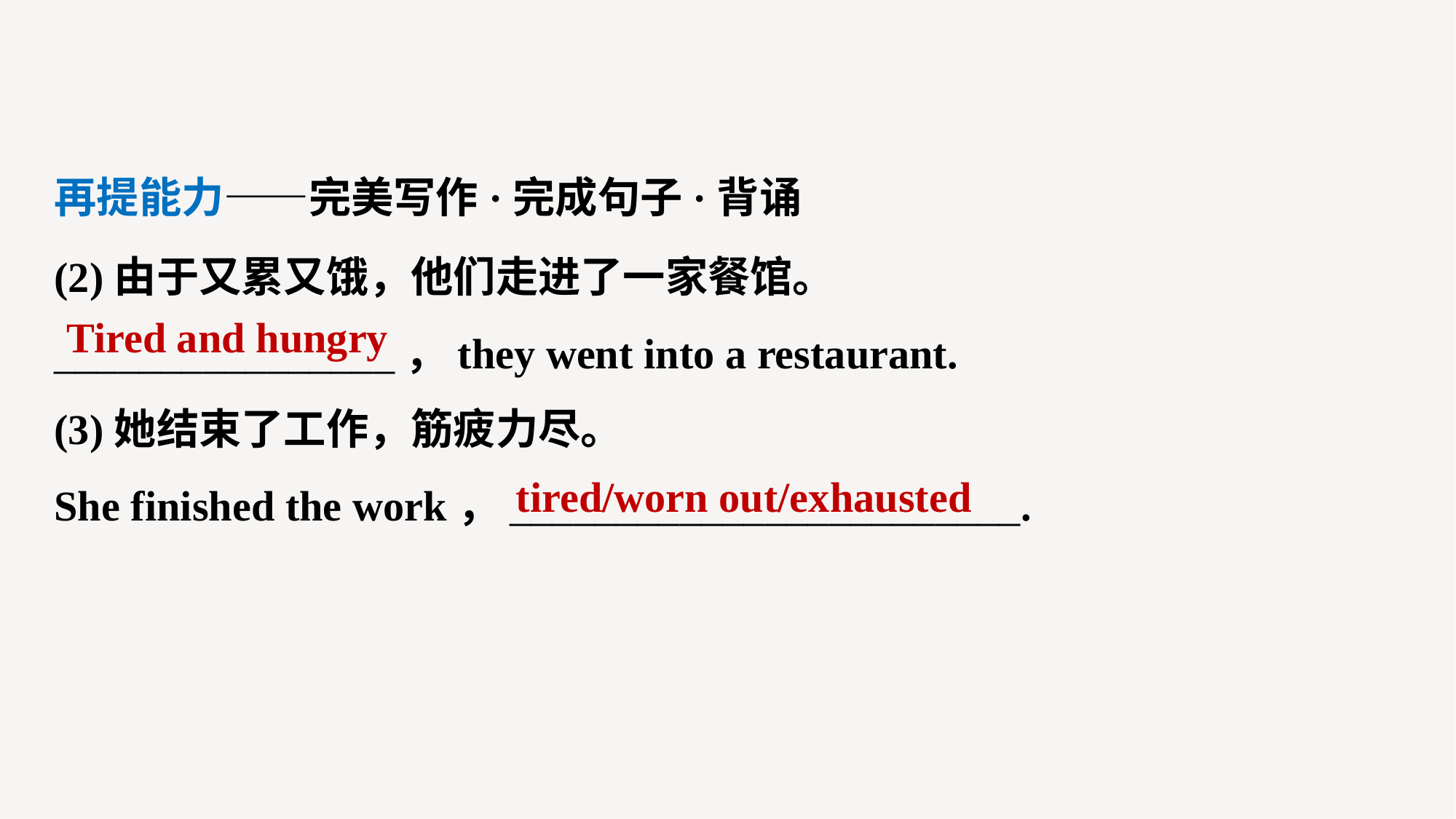

再提能力——完美写作·完成句子·背诵
(2)由于又累又饿，他们走进了一家餐馆。
________________，they went into a restaurant.
(3)她结束了工作，筋疲力尽。
She finished the work，________________________.
Tired and hungry
tired/worn out/exhausted